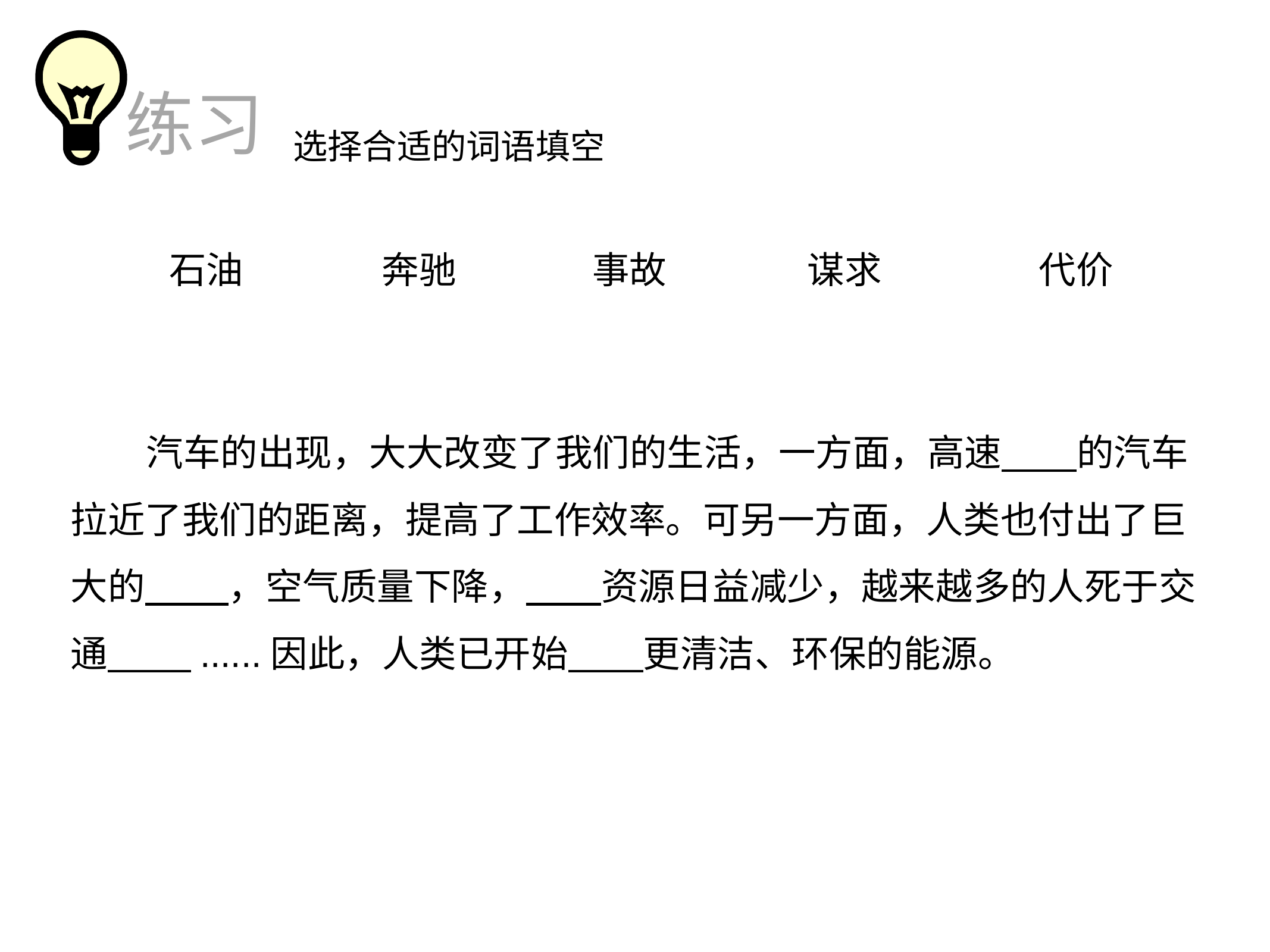

练习
选择合适的词语填空
石油
奔驰
事故
谋求
代价
        汽车的出现，大大改变了我们的生活，一方面，高速         的汽车拉近了我们的距离，提高了工作效率。可另一方面，人类也付出了巨大的          ，空气质量下降，         资源日益减少，越来越多的人死于交通          ......因此，人类已开始         更清洁、环保的能源。